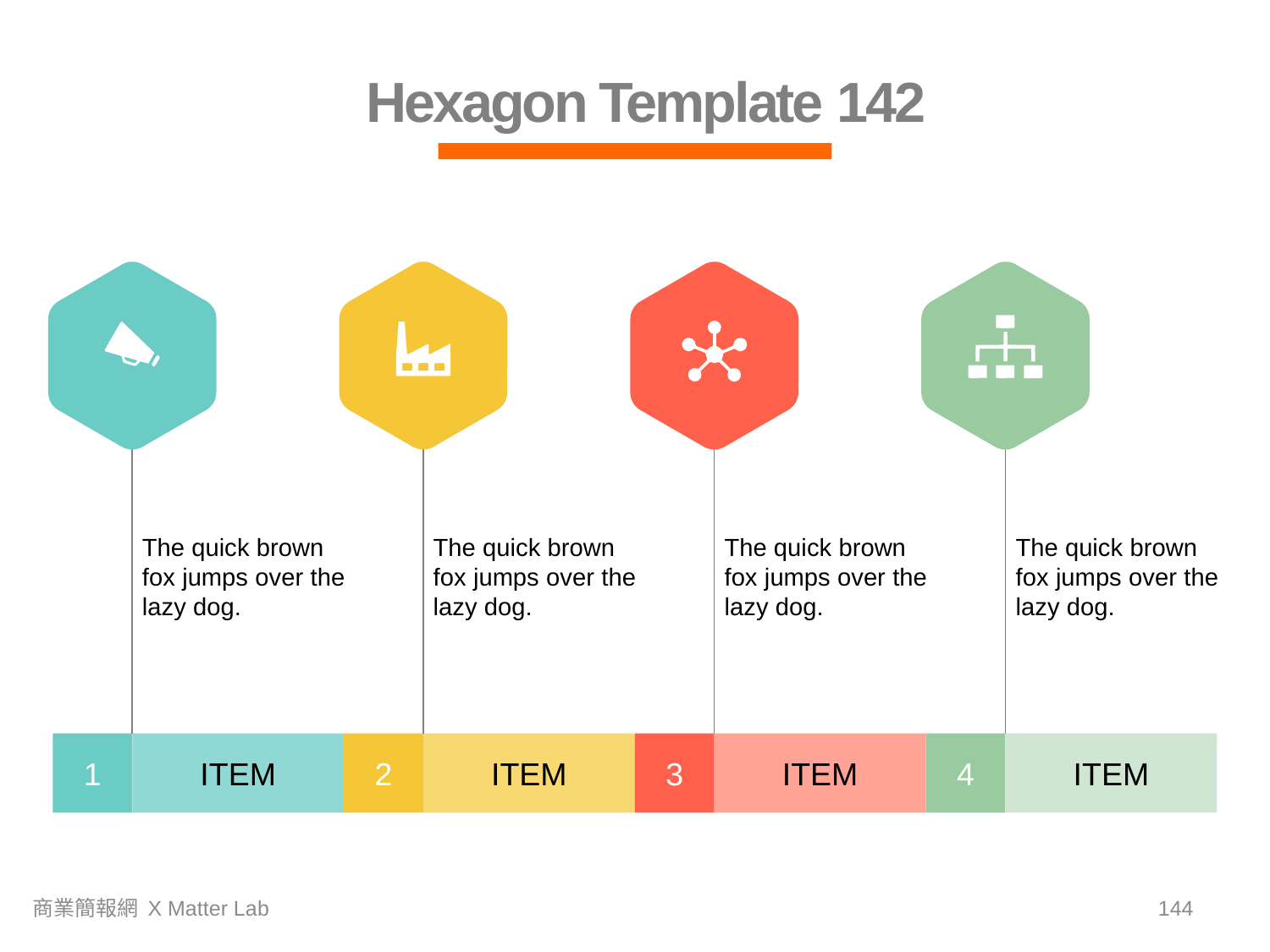

Hexagon Template 142

The quick brown fox jumps over the lazy dog.

The quick brown fox jumps over the lazy dog.

The quick brown fox jumps over the lazy dog.

The quick brown fox jumps over the lazy dog.

1
ITEM
2
ITEM
3
ITEM
4
ITEM
商業簡報網 X Matter Lab
144